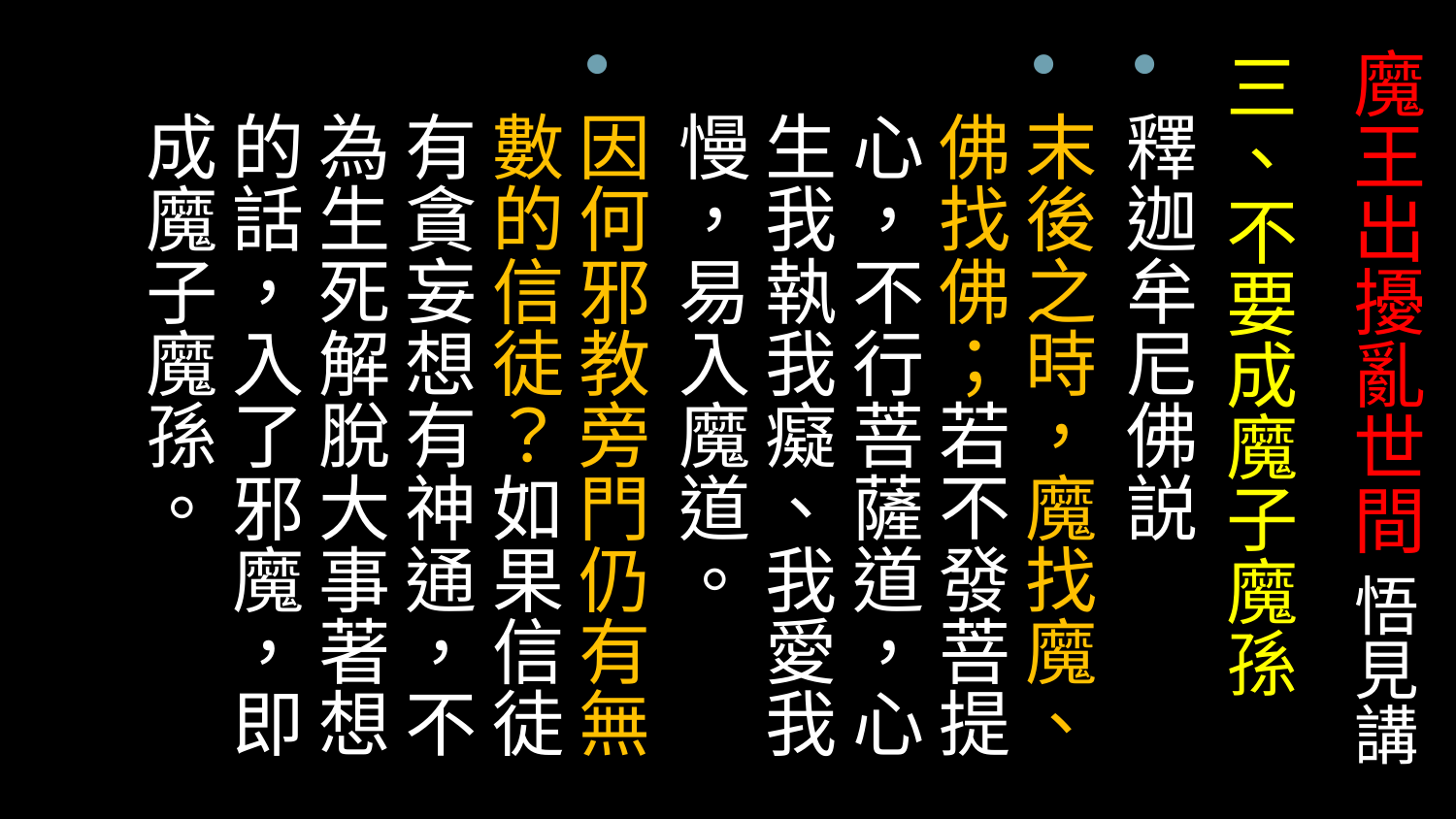

# 魔王出擾亂世間 悟見講
三、不要成魔子魔孫
釋迦牟尼佛説
末後之時，魔找魔、佛找佛；若不發菩提心，不行菩薩道，心生我執我癡、我愛我慢，易入魔道。
因何邪教旁門仍有無數的信徒？如果信徒有貪妄想有神通，不為生死解脫大事著想的話，入了邪魔，即成魔子魔孫。